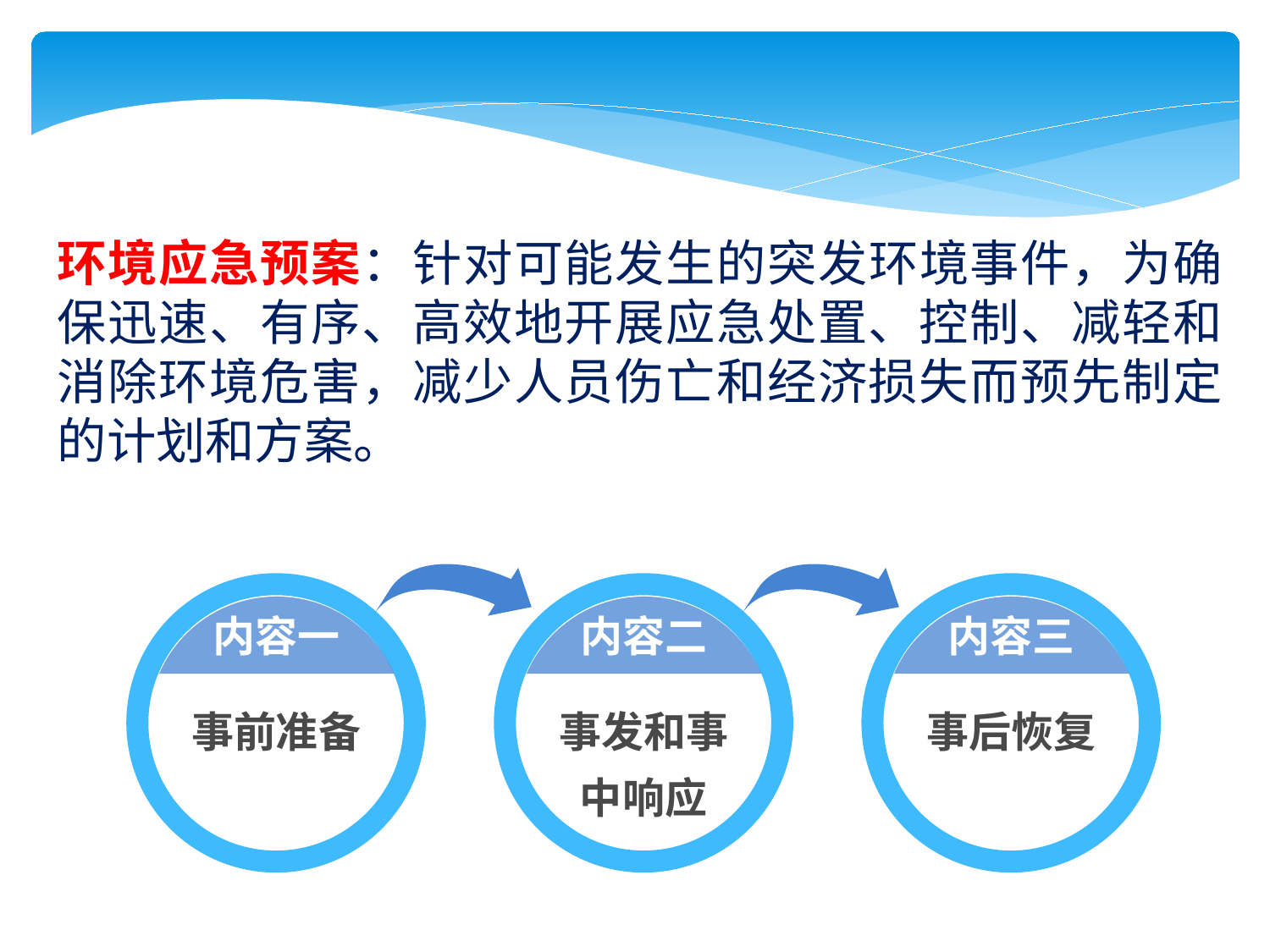

环境应急预案：针对可能发生的突发环境事件，为确保迅速、有序、高效地开展应急处置、控制、减轻和消除环境危害，减少人员伤亡和经济损失而预先制定的计划和方案。

事前准备
事发和事中响应
事后恢复
内容一
内容二
内容三

10